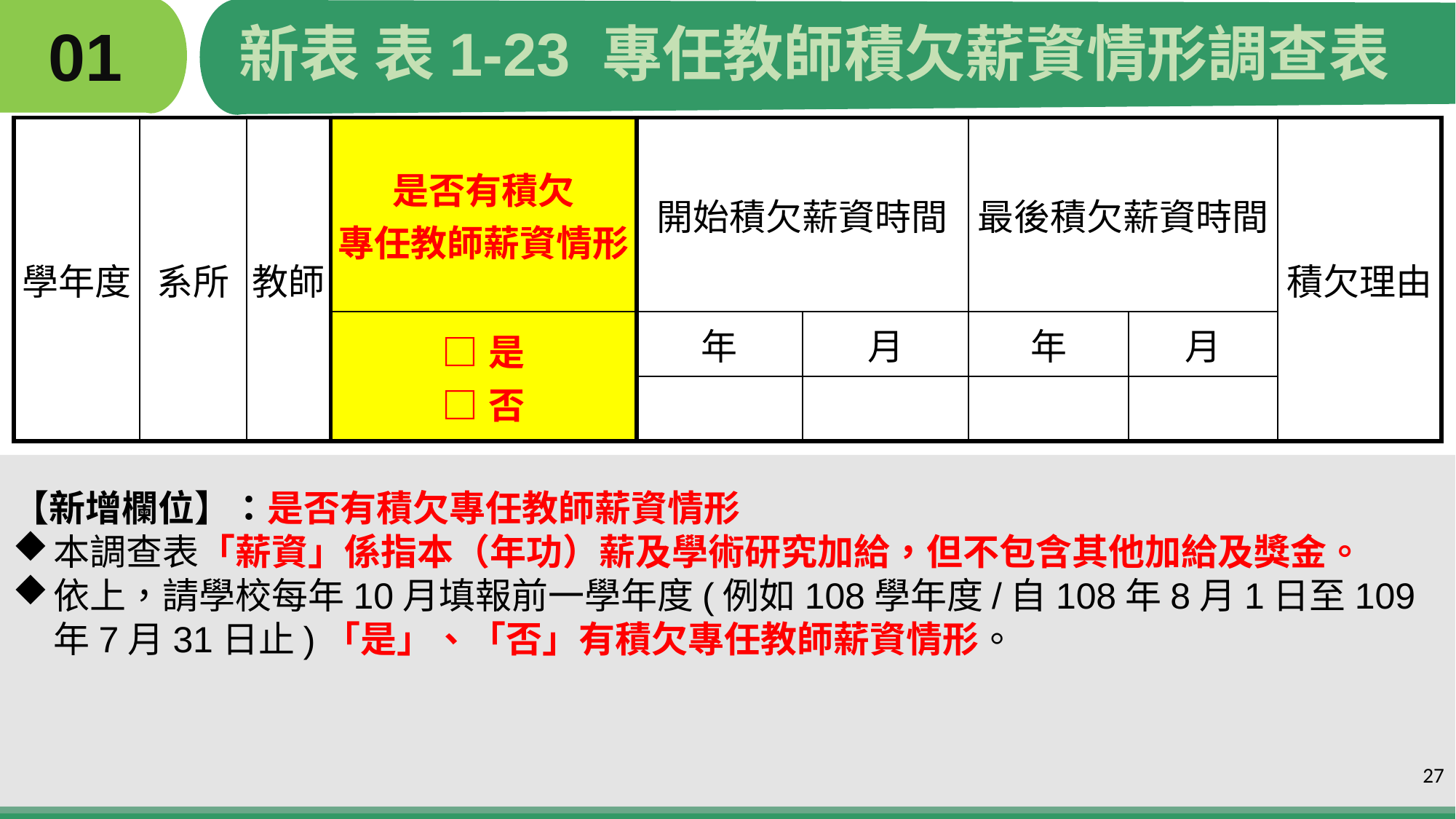

# 01
新表 表1-23 專任教師積欠薪資情形調查表
| 學年度 | 系所 | 教師 | 是否有積欠 專任教師薪資情形 | 開始積欠薪資時間 |  | 最後積欠薪資時間 |  | 積欠理由 |
| --- | --- | --- | --- | --- | --- | --- | --- | --- |
|  |  |  | □是 □否 | 年 | 月 | 年 | 月 |  |
|  |  |  |  |  |  |  |  |  |
【新增欄位】：是否有積欠專任教師薪資情形
本調查表「薪資」係指本（年功）薪及學術研究加給，但不包含其他加給及獎金。
依上，請學校每年10月填報前一學年度(例如108學年度/自108年8月1日至109年7月31日止)「是」、「否」有積欠專任教師薪資情形。
27